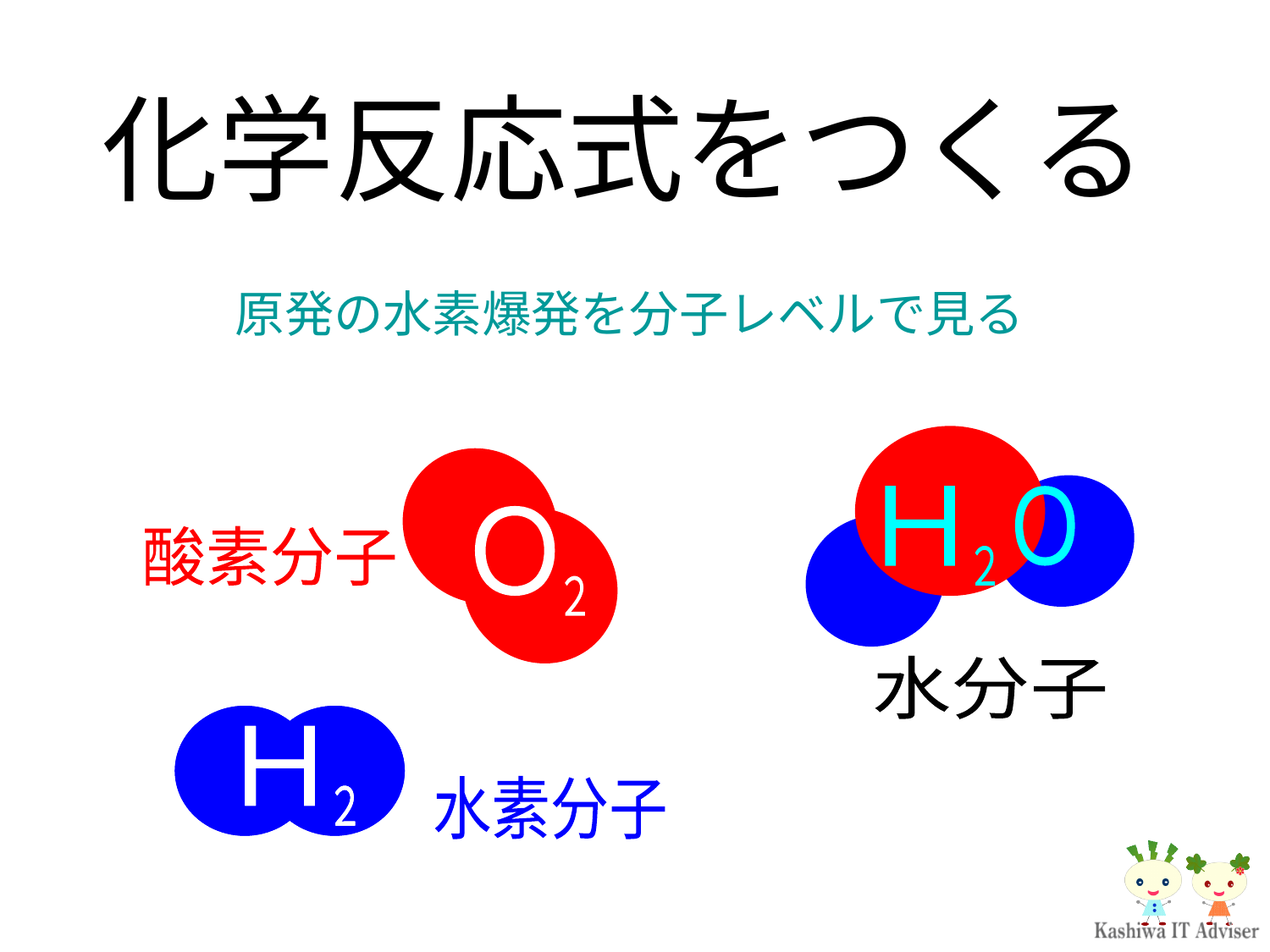

# 化学反応式をつくる
原発の水素爆発を分子レベルで見る

Ｈ
Ｏ
２
Ｏ
２

酸素分子
水分子

Ｈ
２
Ｈ
２
Ｈ
２
Ｈ
２
水素分子